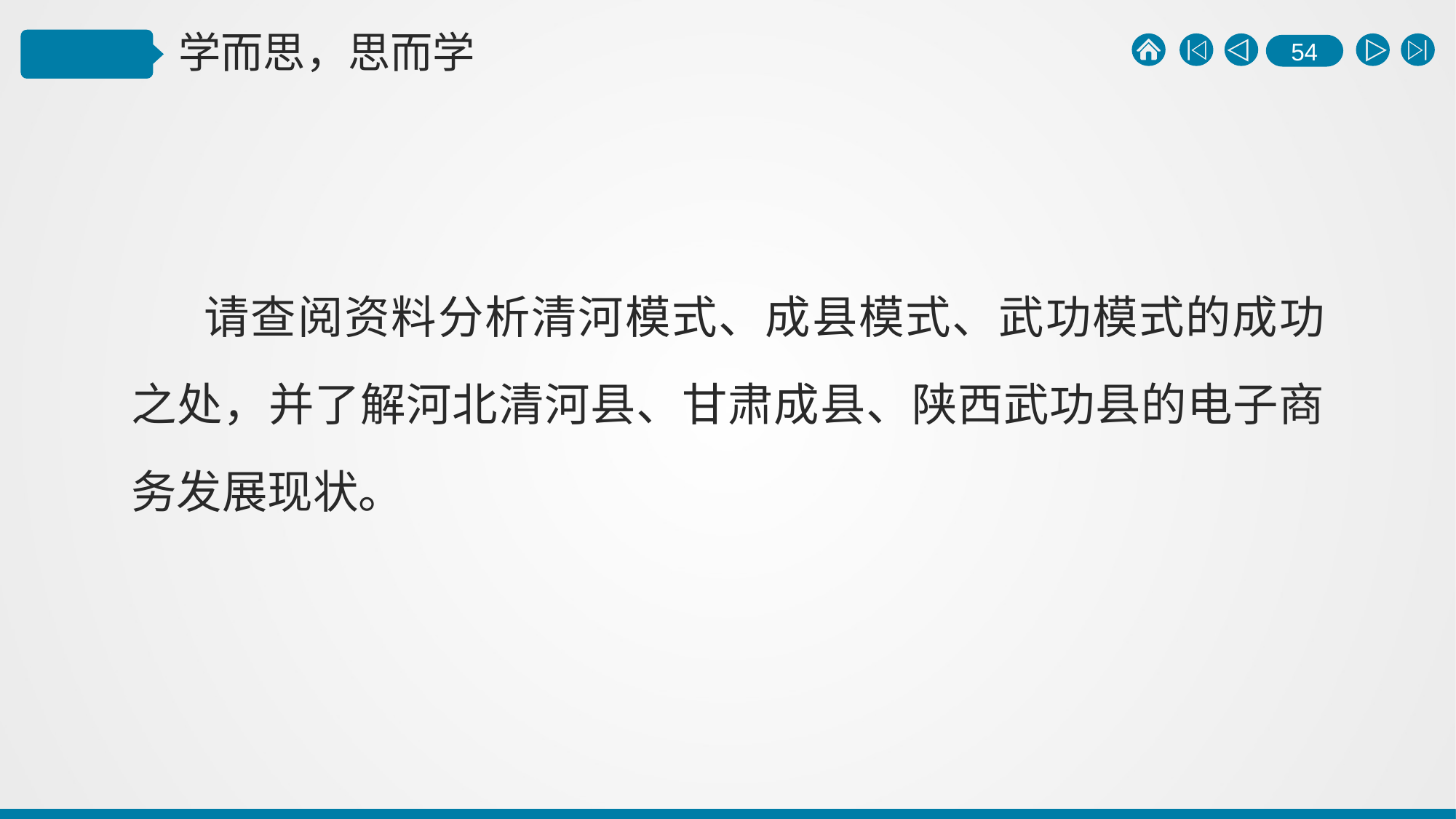

请查阅资料分析清河模式、成县模式、武功模式的成功之处，并了解河北清河县、甘肃成县、陕西武功县的电子商务发展现状。